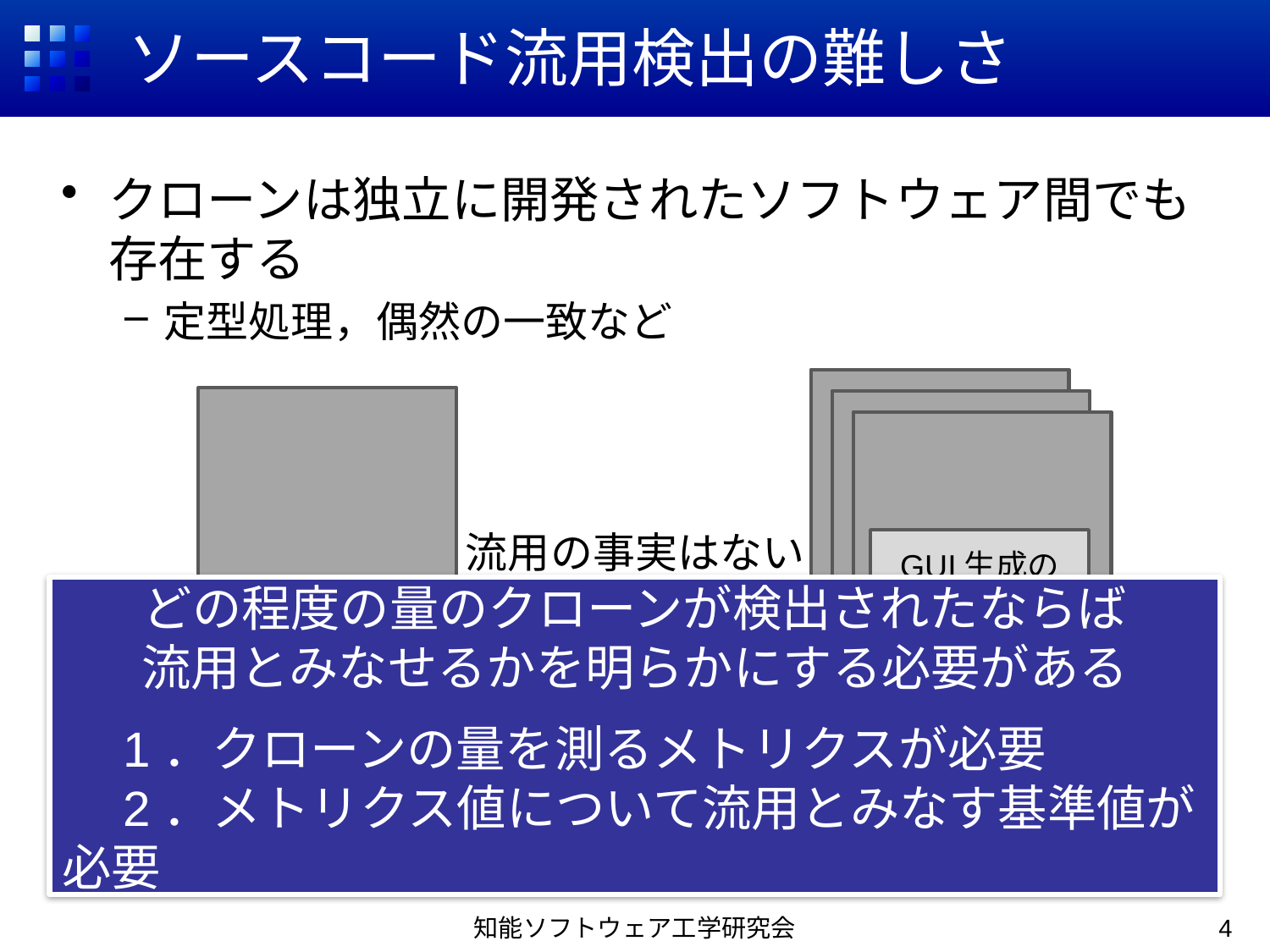

# ソースコード流用検出の難しさ
クローンは独立に開発されたソフトウェア間でも
存在する
定型処理，偶然の一致など

流用の事実はない

GUI生成の
定型処理
どの程度の量のクローンが検出されたならば
流用とみなせるかを明らかにする必要がある

　1．クローンの量を測るメトリクスが必要
　2．メトリクス値について流用とみなす基準値が必要

GUI生成の
定型処理
出荷するソフトウェア
OSS
コードクローン（重複するコード列）
知能ソフトウェア工学研究会
4